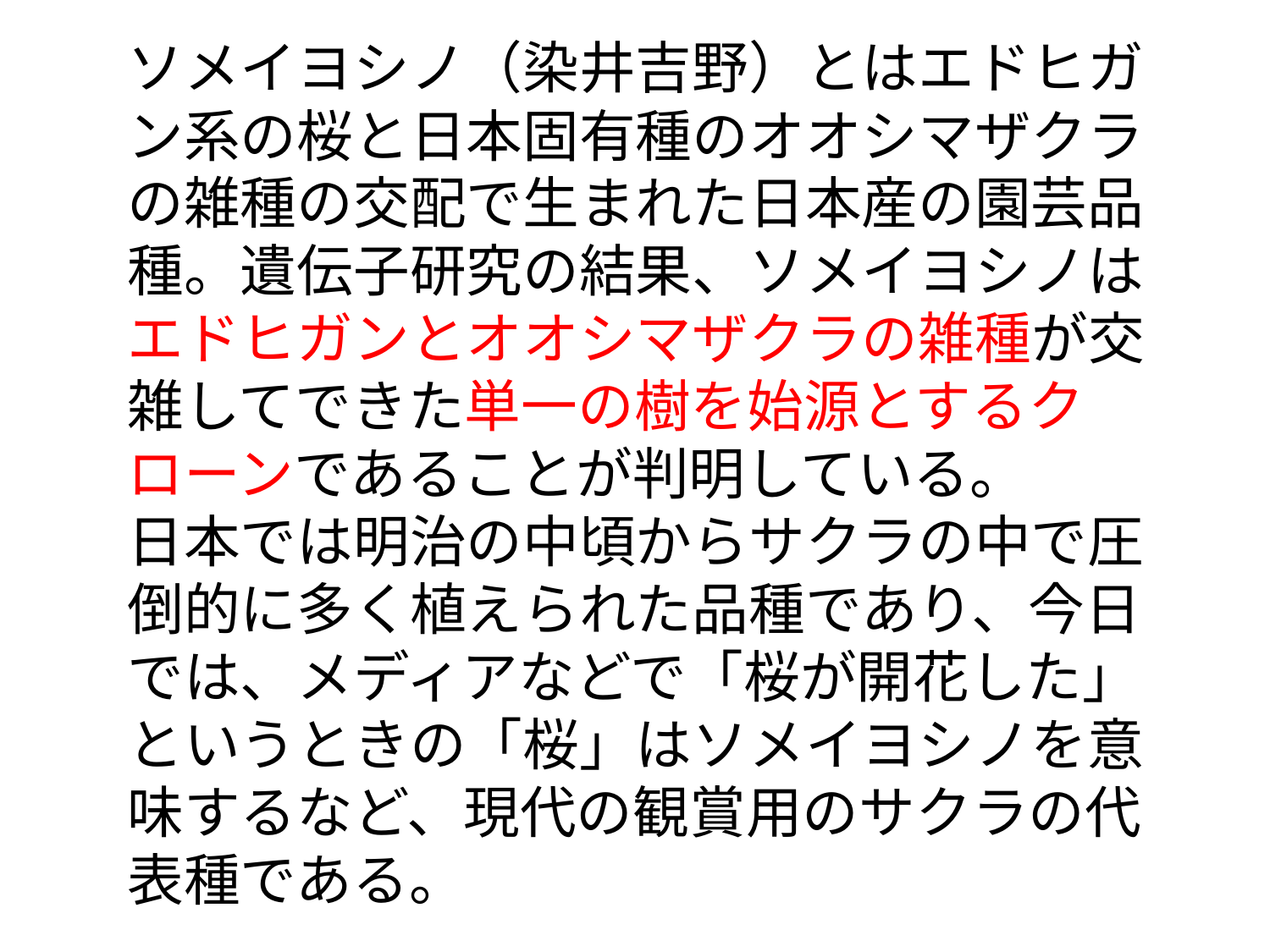

ソメイヨシノ（染井吉野）とはエドヒガン系の桜と日本固有種のオオシマザクラの雑種の交配で生まれた日本産の園芸品種。遺伝子研究の結果、ソメイヨシノはエドヒガンとオオシマザクラの雑種が交雑してできた単一の樹を始源とするクローンであることが判明している。
日本では明治の中頃からサクラの中で圧倒的に多く植えられた品種であり、今日では、メディアなどで「桜が開花した」というときの「桜」はソメイヨシノを意味するなど、現代の観賞用のサクラの代表種である。